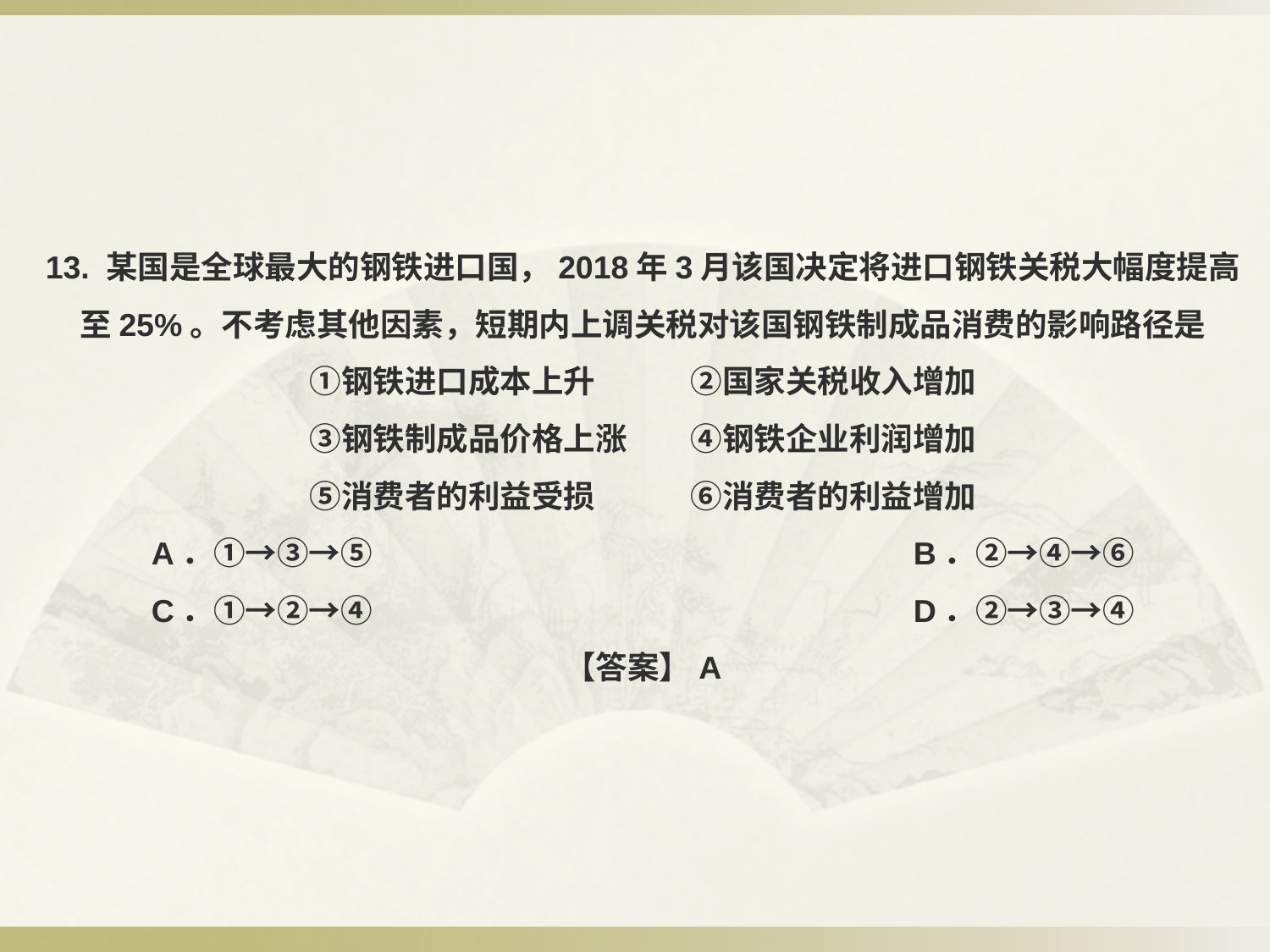

# 13. 某国是全球最大的钢铁进口国，2018年3月该国决定将进口钢铁关税大幅度提高至25%。不考虑其他因素，短期内上调关税对该国钢铁制成品消费的影响路径是 ①钢铁进口成本上升	②国家关税收入增加 ③钢铁制成品价格上涨	④钢铁企业利润增加 ⑤消费者的利益受损	⑥消费者的利益增加 A．①→③→⑤					B．②→④→⑥ C．①→②→④					D．②→③→④ 【答案】A